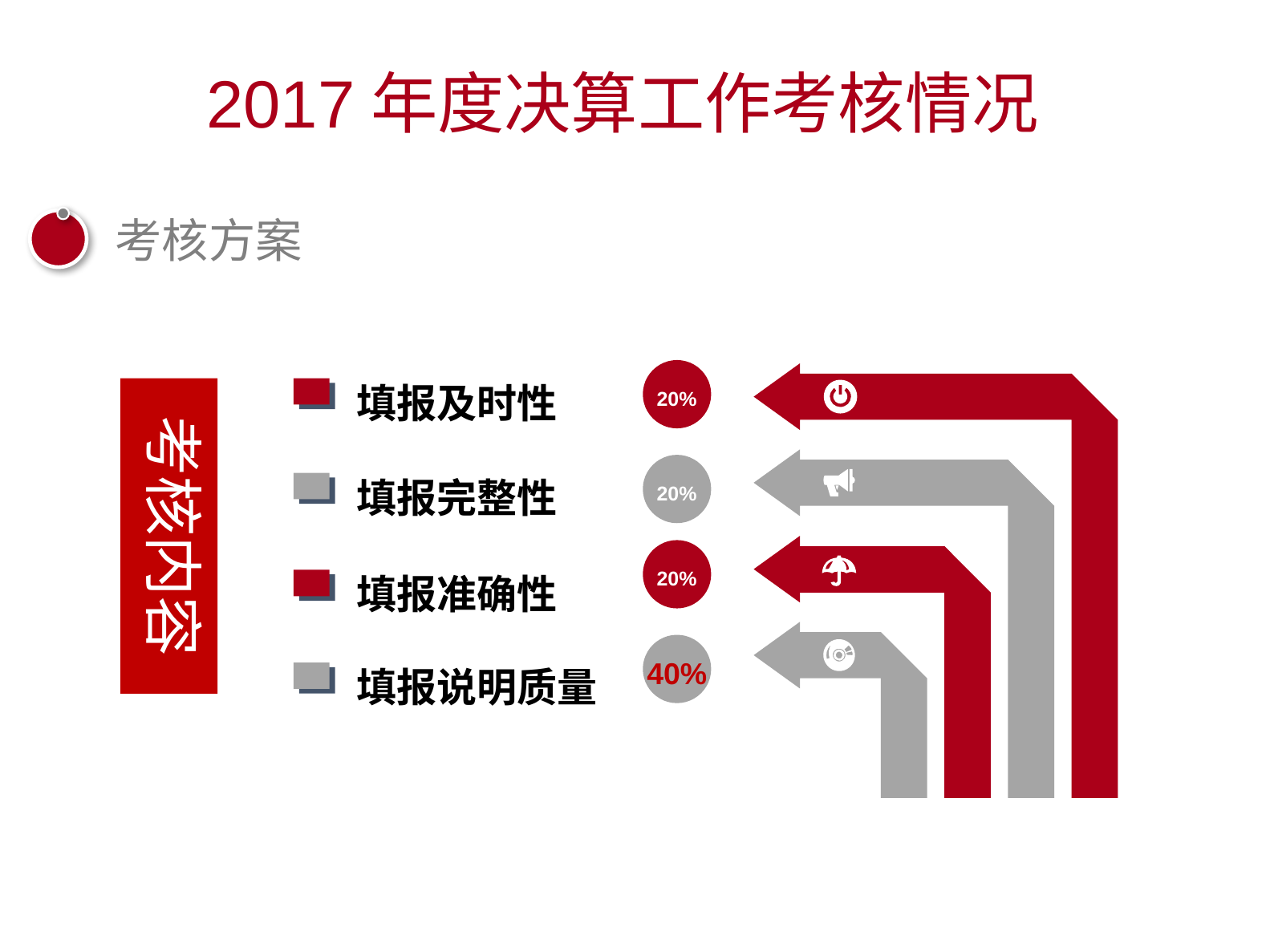

2017年度决算工作考核情况

考核方案

20%
填报及时性

考核内容

20%
填报完整性

20%
填报准确性

40%
填报说明质量